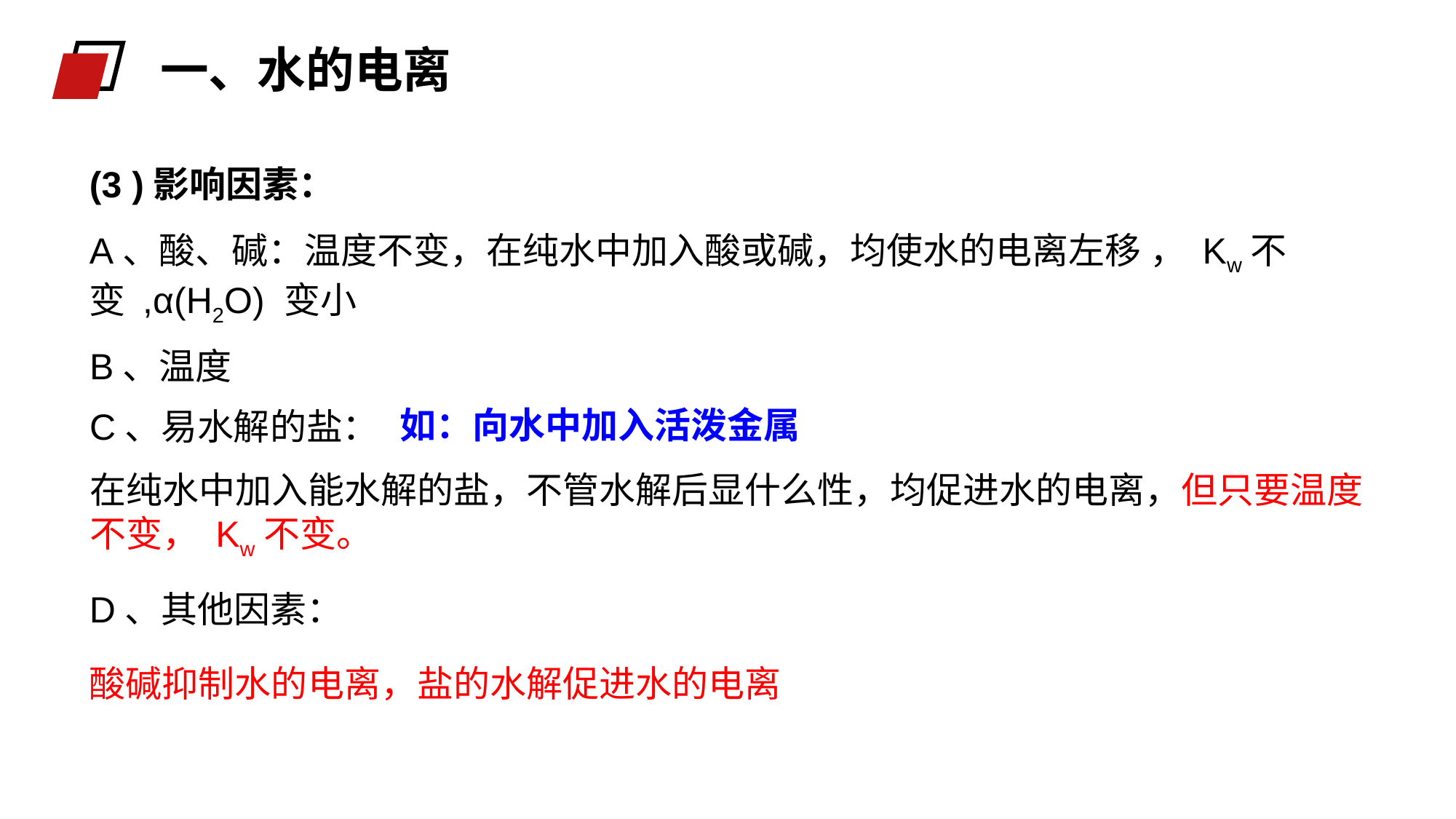

一、水的电离
(3 )影响因素：
A、酸、碱：温度不变，在纯水中加入酸或碱，均使水的电离左移 ， Kw不变 ,α(H2O) 变小
B、温度
如：向水中加入活泼金属
C、易水解的盐：
在纯水中加入能水解的盐，不管水解后显什么性，均促进水的电离，但只要温度不变， Kw不变。
D、其他因素：
酸碱抑制水的电离，盐的水解促进水的电离